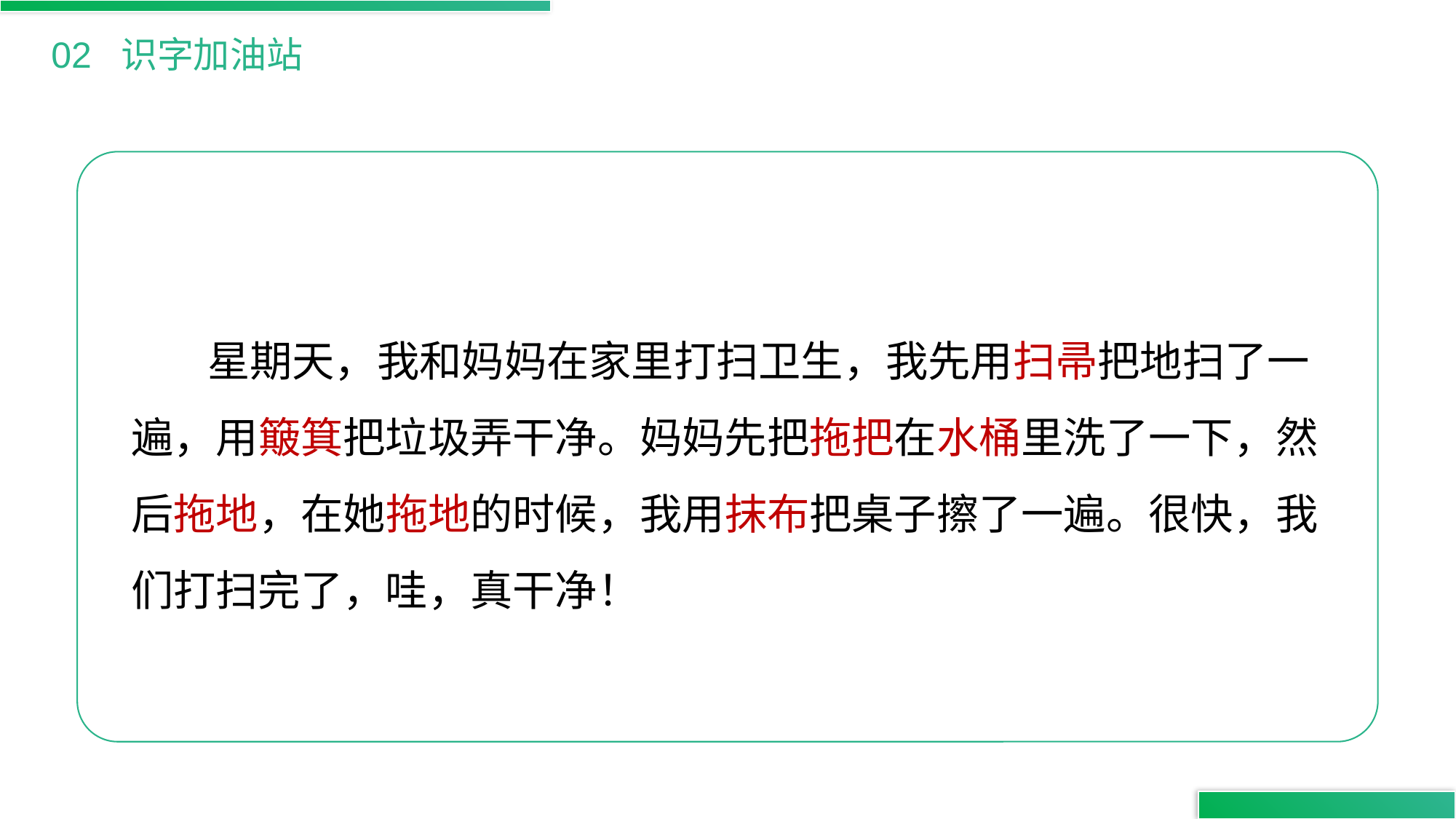

02  识字加油站
       星期天，我和妈妈在家里打扫卫生，我先用扫帚把地扫了一遍，用簸箕把垃圾弄干净。妈妈先把拖把在水桶里洗了一下，然后拖地，在她拖地的时候，我用抹布把桌子擦了一遍。很快，我们打扫完了，哇，真干净！